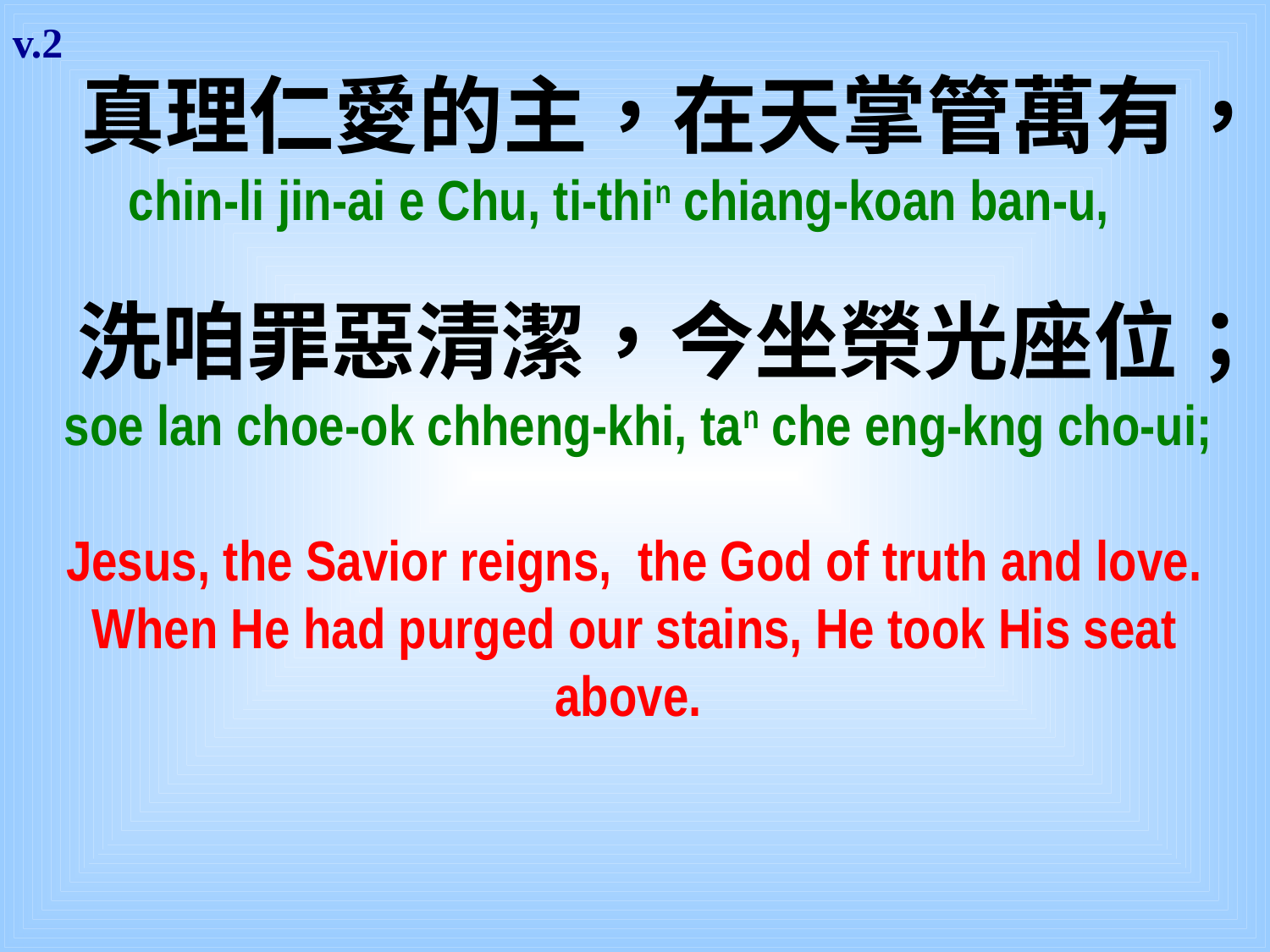

v.2
   真理仁愛的主，在天掌管萬有，
         chin-li jin-ai e Chu, ti-thin chiang-koan ban-u,

    洗咱罪惡清潔，今坐榮光座位；
    soe lan choe-ok chheng-khi, tan che eng-kng cho-ui;

Jesus, the Savior reigns,  the God of truth and love.
When He had purged our stains, He took His seat above.